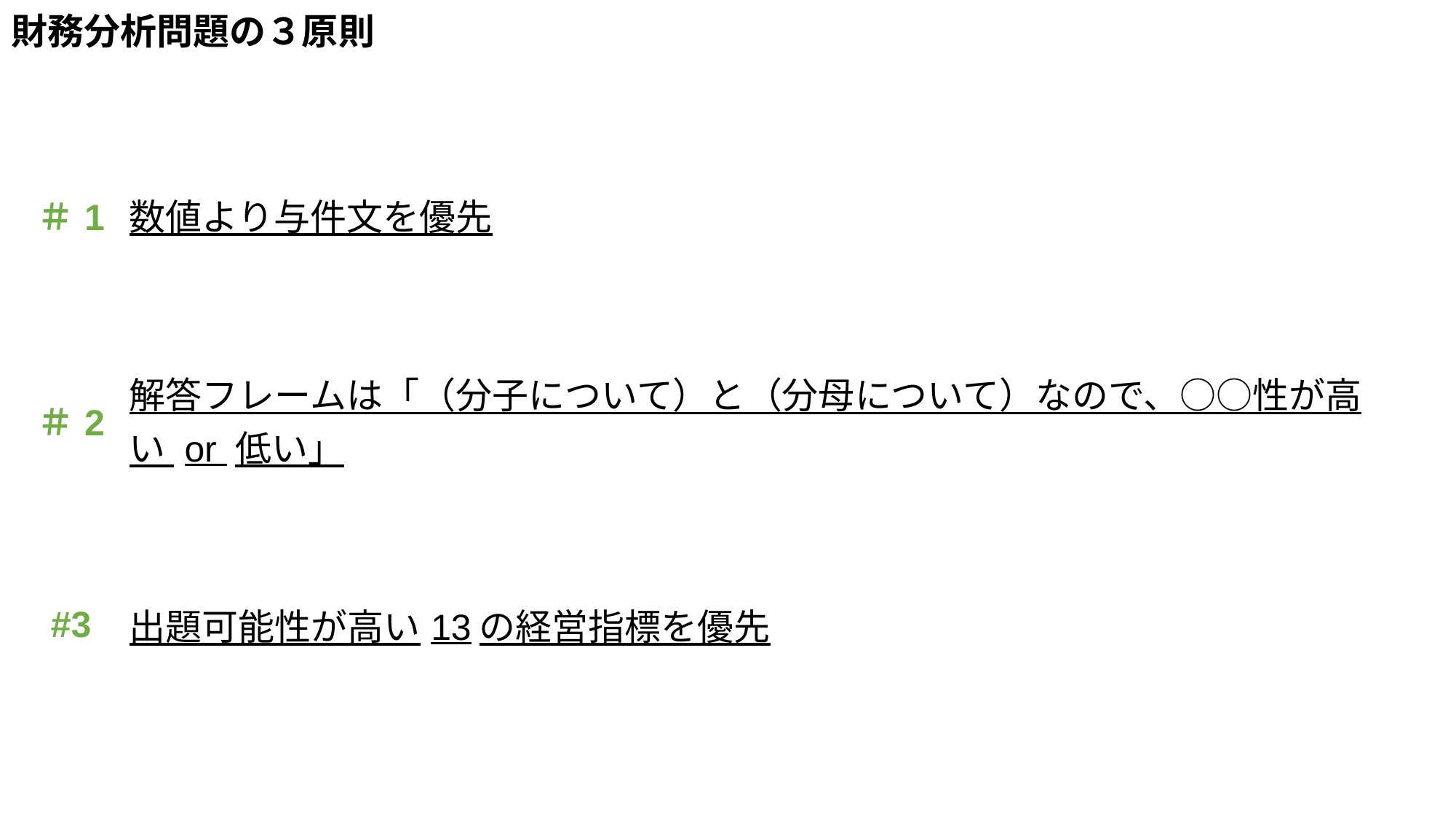

# 財務分析問題の３原則
| ＃1 | 数値より与件文を優先 |
| --- | --- |
| ＃2 | 解答フレームは「（分子について）と（分母について）なので、○○性が高い or 低い」 |
| #3 | 出題可能性が高い13の経営指標を優先 |